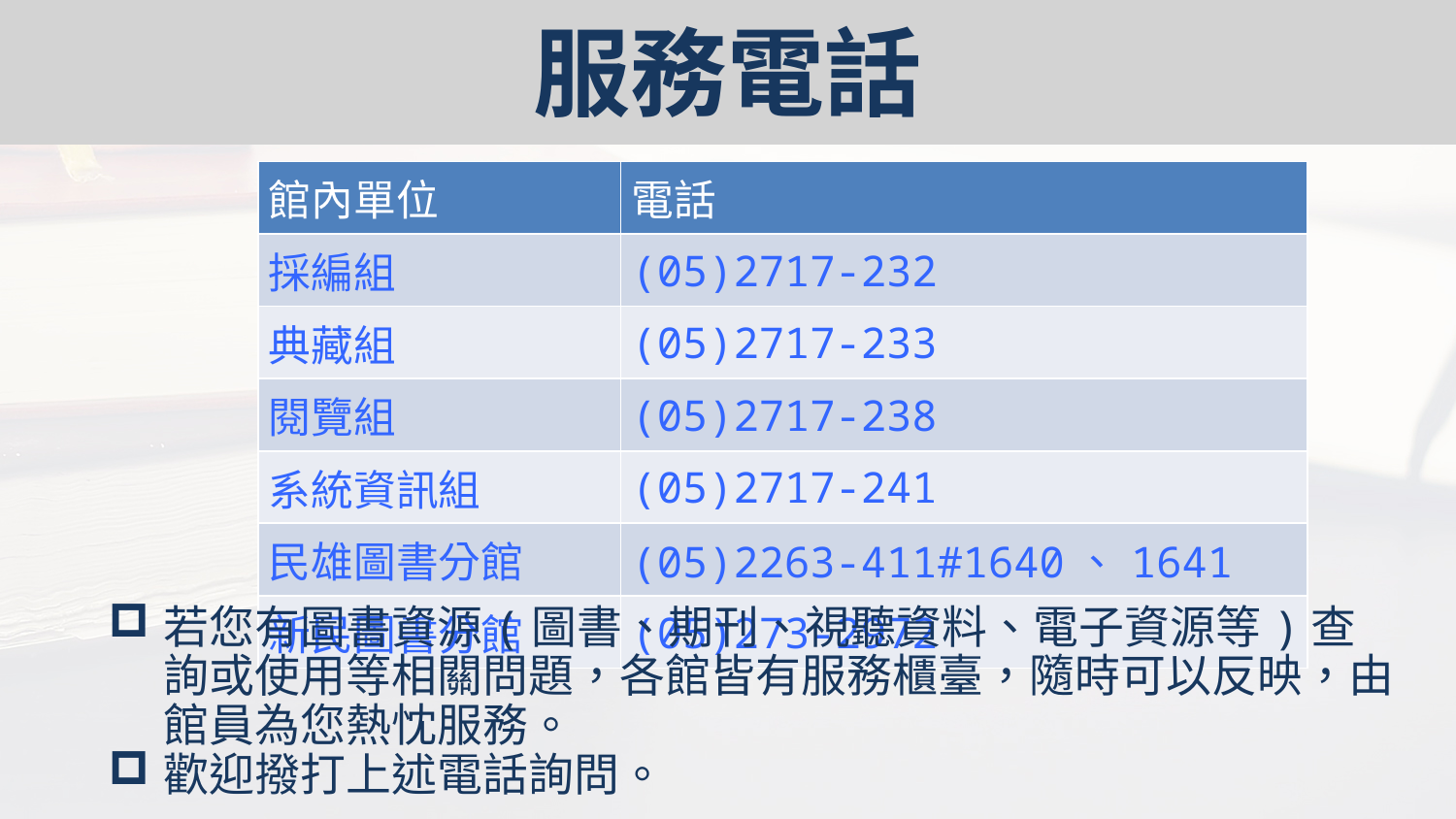

# 服務電話
| 館內單位 | 電話 |
| --- | --- |
| 採編組 | (05)2717-232 |
| 典藏組 | (05)2717-233 |
| 閱覽組 | (05)2717-238 |
| 系統資訊組 | (05)2717-241 |
| 民雄圖書分館 | (05)2263-411#1640、1641 |
| 新民圖書分館 | (05)273-2972 |

若您有圖書資源(圖書、期刊、視聽資料、電子資源等)查詢或使用等相關問題，各館皆有服務櫃臺，隨時可以反映，由館員為您熱忱服務。
歡迎撥打上述電話詢問。